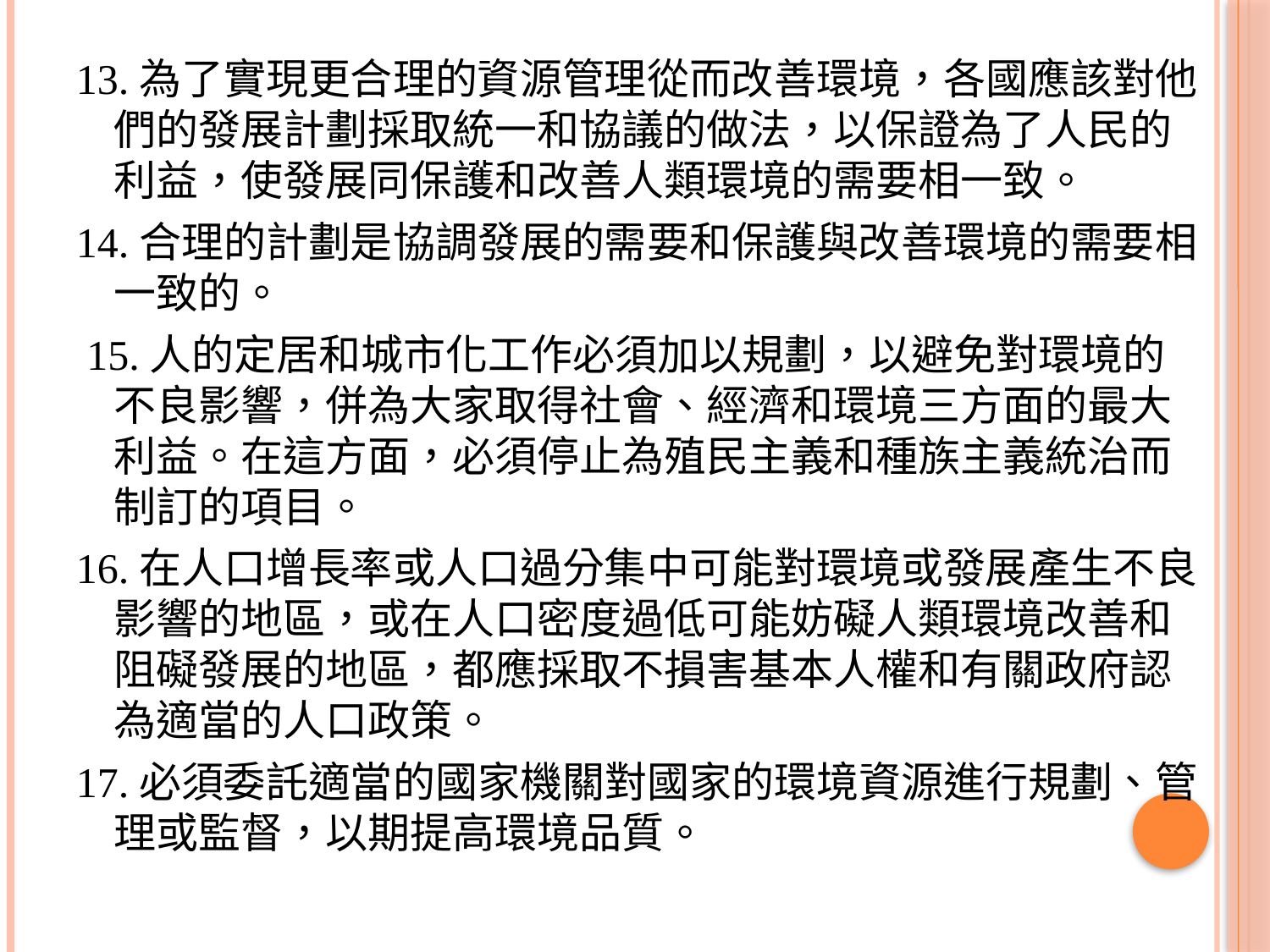

13.為了實現更合理的資源管理從而改善環境，各國應該對他們的發展計劃採取統一和協議的做法，以保證為了人民的利益，使發展同保護和改善人類環境的需要相一致。
14.合理的計劃是協調發展的需要和保護與改善環境的需要相一致的。
 15.人的定居和城市化工作必須加以規劃，以避免對環境的不良影響，併為大家取得社會、經濟和環境三方面的最大利益。在這方面，必須停止為殖民主義和種族主義統治而制訂的項目。
16.在人口增長率或人口過分集中可能對環境或發展產生不良影響的地區，或在人口密度過低可能妨礙人類環境改善和阻礙發展的地區，都應採取不損害基本人權和有關政府認為適當的人口政策。
17.必須委託適當的國家機關對國家的環境資源進行規劃、管理或監督，以期提高環境品質。